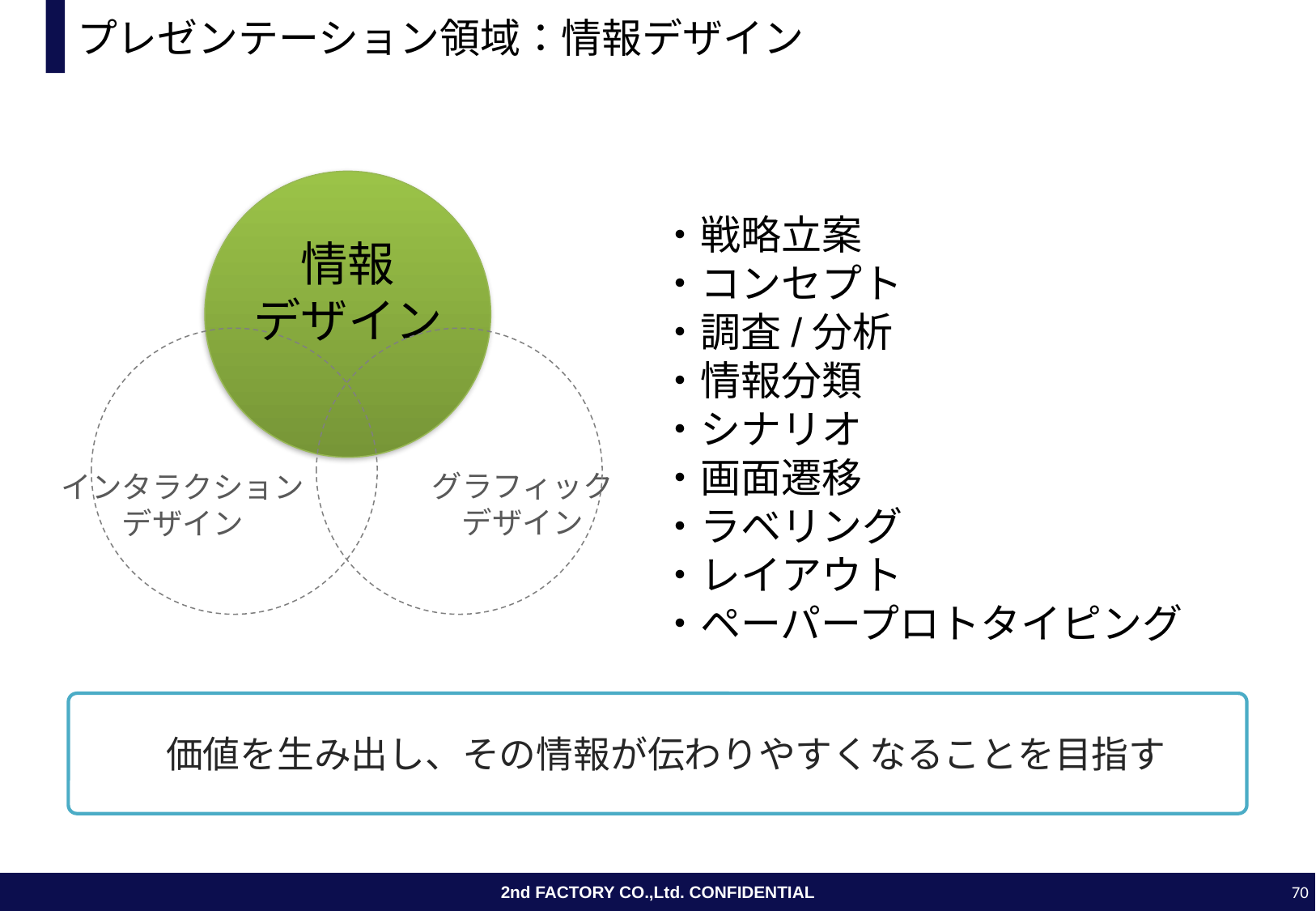

# プレゼンテーション領域：情報デザイン

・戦略立案
・コンセプト
・調査/分析
・情報分類
・シナリオ
・画面遷移
・ラベリング
・レイアウト
・ペーパープロトタイピング
情報
デザイン

グラフィック
デザイン
インタラクション
デザイン
価値を生み出し、その情報が伝わりやすくなることを目指す